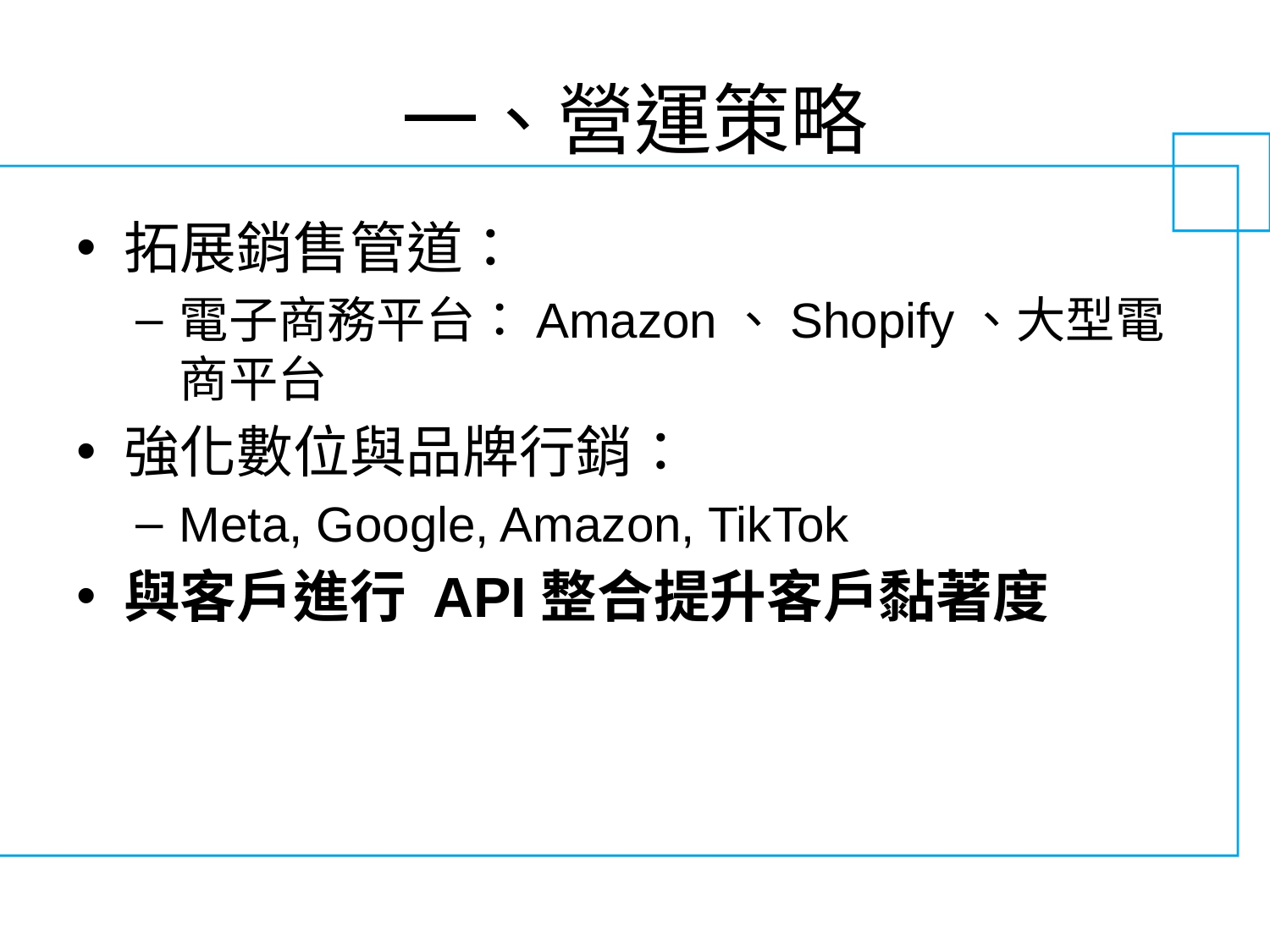

# 一、營運策略
拓展銷售管道：
電子商務平台：Amazon、Shopify、大型電商平台
強化數位與品牌行銷：
Meta, Google, Amazon, TikTok
與客戶進行 API整合提升客戶黏著度